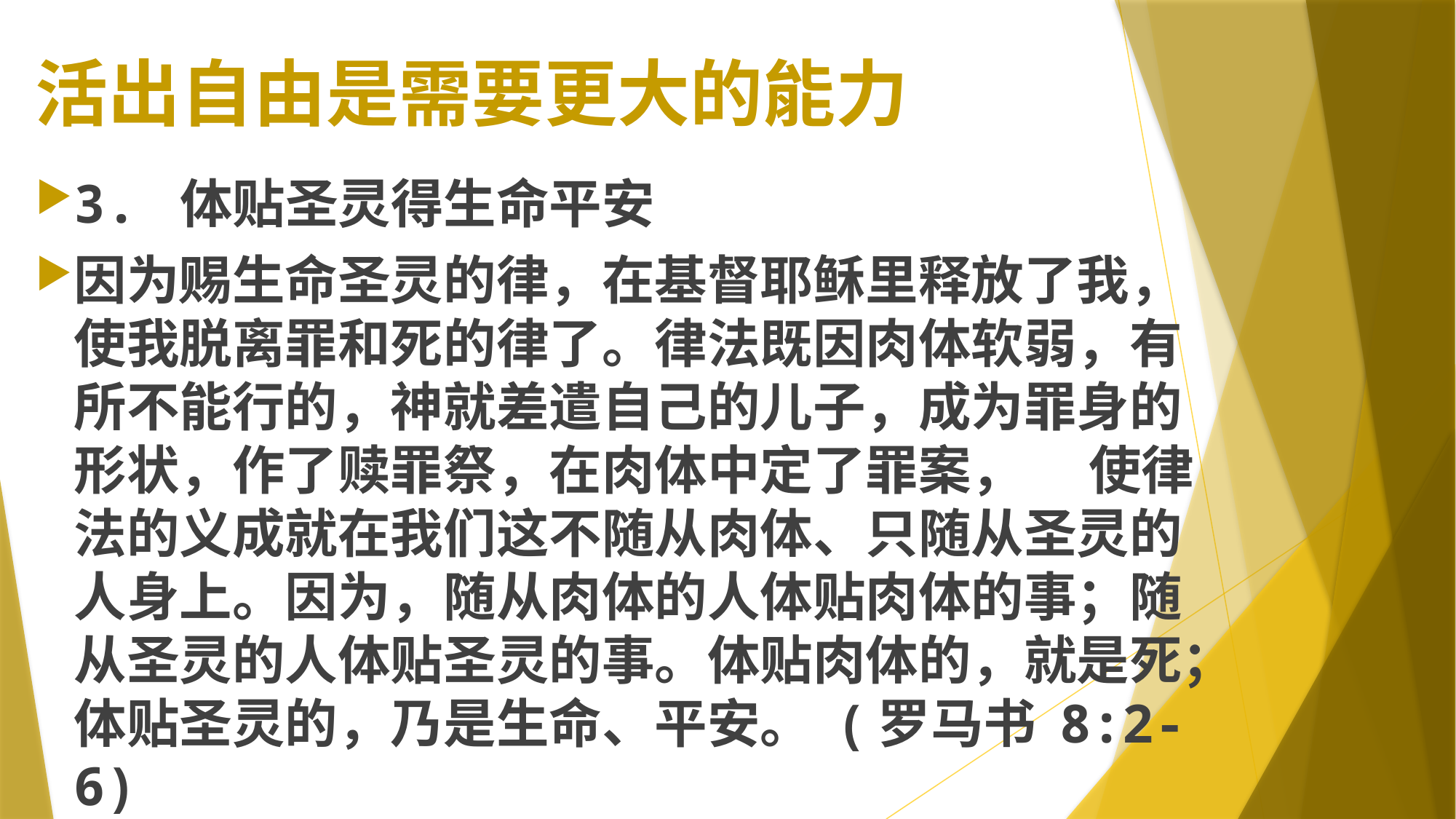

# 活出自由是需要更大的能力
3. 体贴圣灵得生命平安
因为赐生命圣灵的律，在基督耶稣里释放了我，使我脱离罪和死的律了。律法既因肉体软弱，有所不能行的，神就差遣自己的儿子，成为罪身的形状，作了赎罪祭，在肉体中定了罪案，　 使律法的义成就在我们这不随从肉体、只随从圣灵的人身上。因为，随从肉体的人体贴肉体的事；随从圣灵的人体贴圣灵的事。体贴肉体的，就是死；体贴圣灵的，乃是生命、平安。 (罗马书 8:2-6)